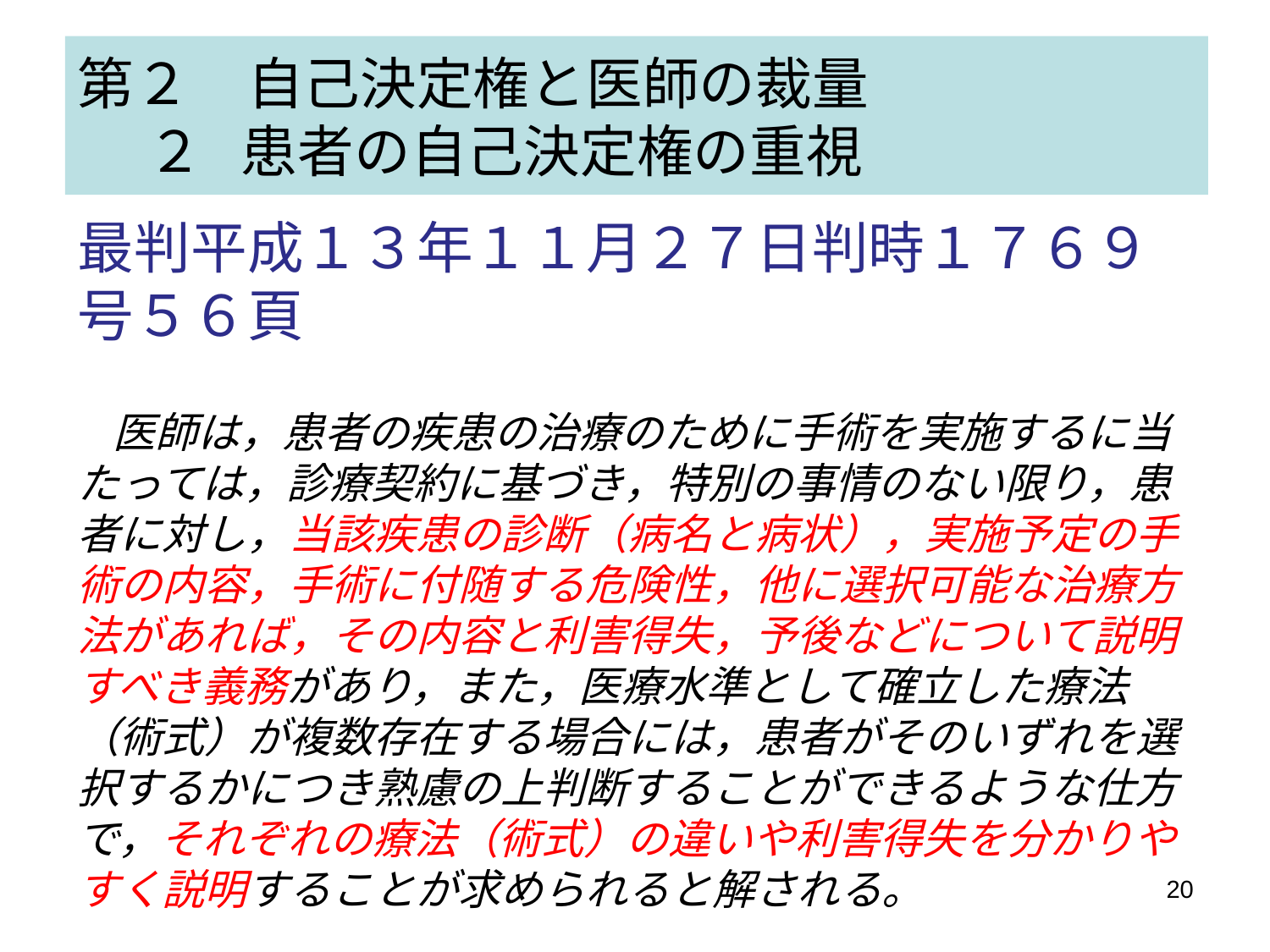

# 第２　自己決定権と医師の裁量 　 ２   患者の自己決定権の重視
最判平成１３年１１月２７日判時１７６９号５６頁

　医師は，患者の疾患の治療のために手術を実施するに当たっては，診療契約に基づき，特別の事情のない限り，患者に対し，当該疾患の診断（病名と病状），実施予定の手術の内容，手術に付随する危険性，他に選択可能な治療方法があれば，その内容と利害得失，予後などについて説明すべき義務があり，また，医療水準として確立した療法（術式）が複数存在する場合には，患者がそのいずれを選択するかにつき熟慮の上判断することができるような仕方で，それぞれの療法（術式）の違いや利害得失を分かりやすく説明することが求められると解される。

20